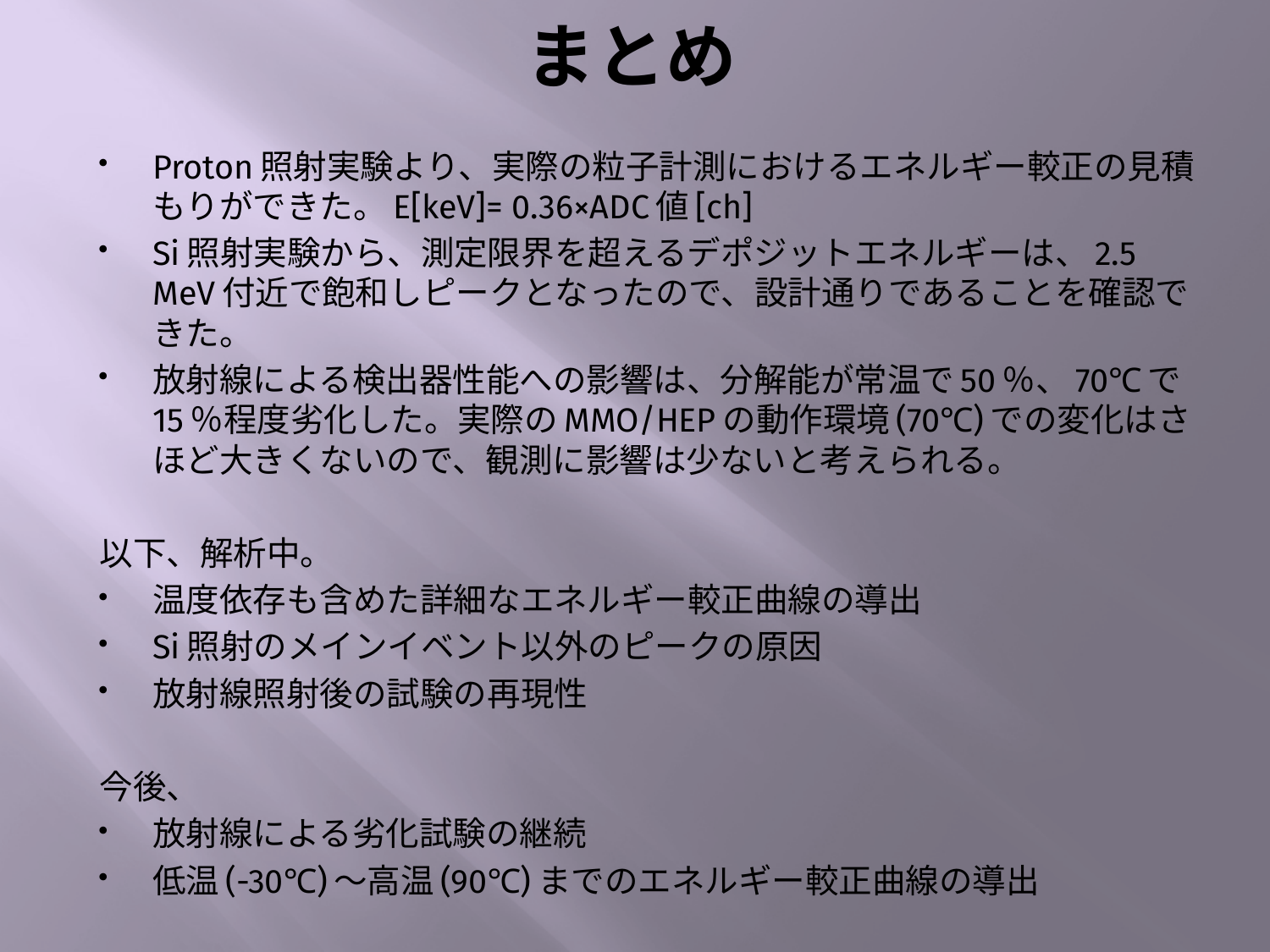

# まとめ
Proton照射実験より、実際の粒子計測におけるエネルギー較正の見積もりができた。E[keV]= 0.36×ADC値[ch]
Si照射実験から、測定限界を超えるデポジットエネルギーは、2.5 MeV付近で飽和しピークとなったので、設計通りであることを確認できた。
放射線による検出器性能への影響は、分解能が常温で50％、70℃で15％程度劣化した。実際のMMO/HEPの動作環境(70℃)での変化はさほど大きくないので、観測に影響は少ないと考えられる。

以下、解析中。
温度依存も含めた詳細なエネルギー較正曲線の導出
Si照射のメインイベント以外のピークの原因
放射線照射後の試験の再現性

今後、
放射線による劣化試験の継続
低温(-30℃)～高温(90℃)までのエネルギー較正曲線の導出